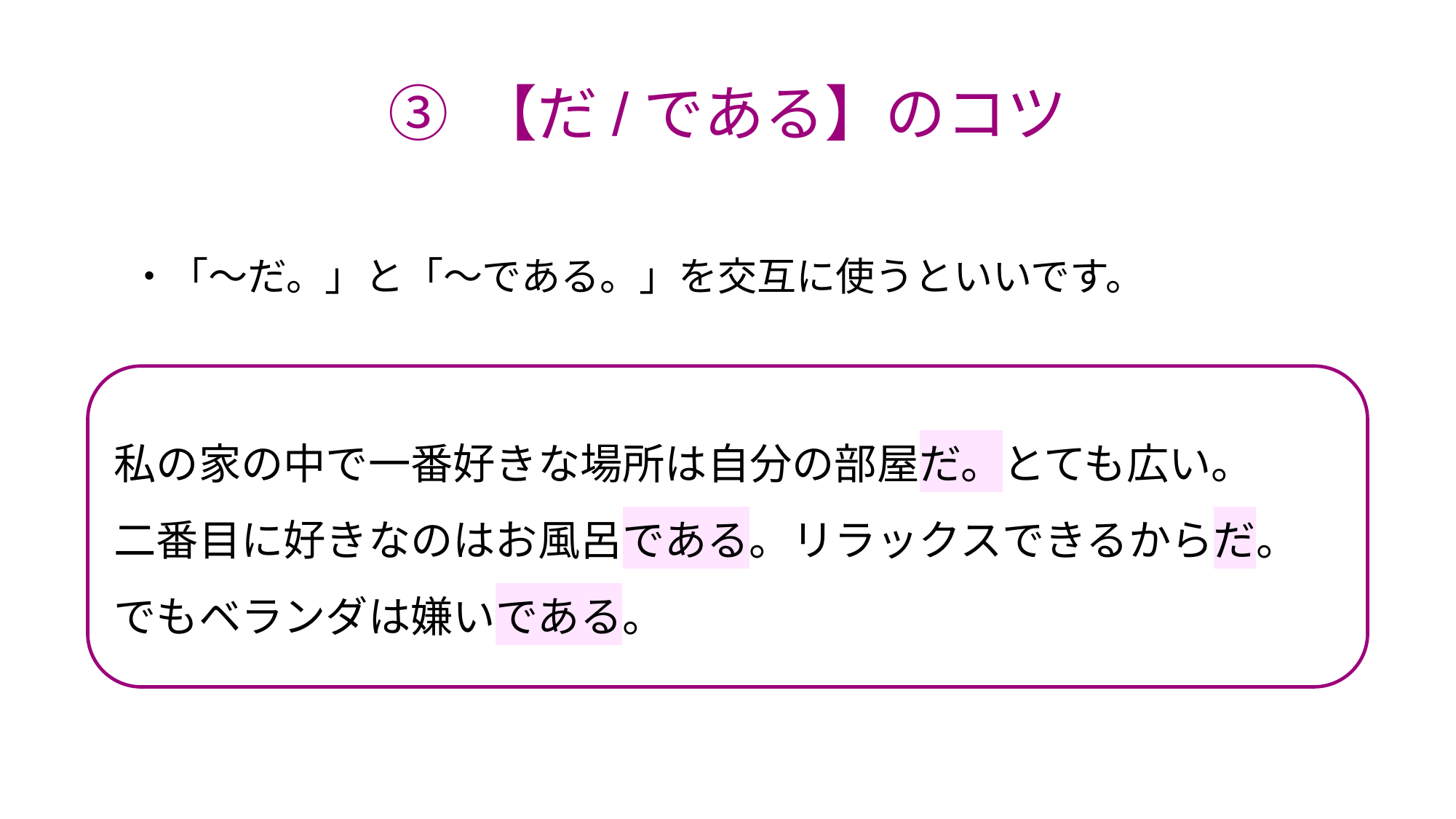

# ③ 【だ/である】のコツ
・「～だ。」と「～である。」を交互に使うといいです。

私の家の中で一番好きな場所は自分の部屋だ。とても広い。
二番目に好きなのはお風呂である。リラックスできるからだ。
でもベランダは嫌いである。